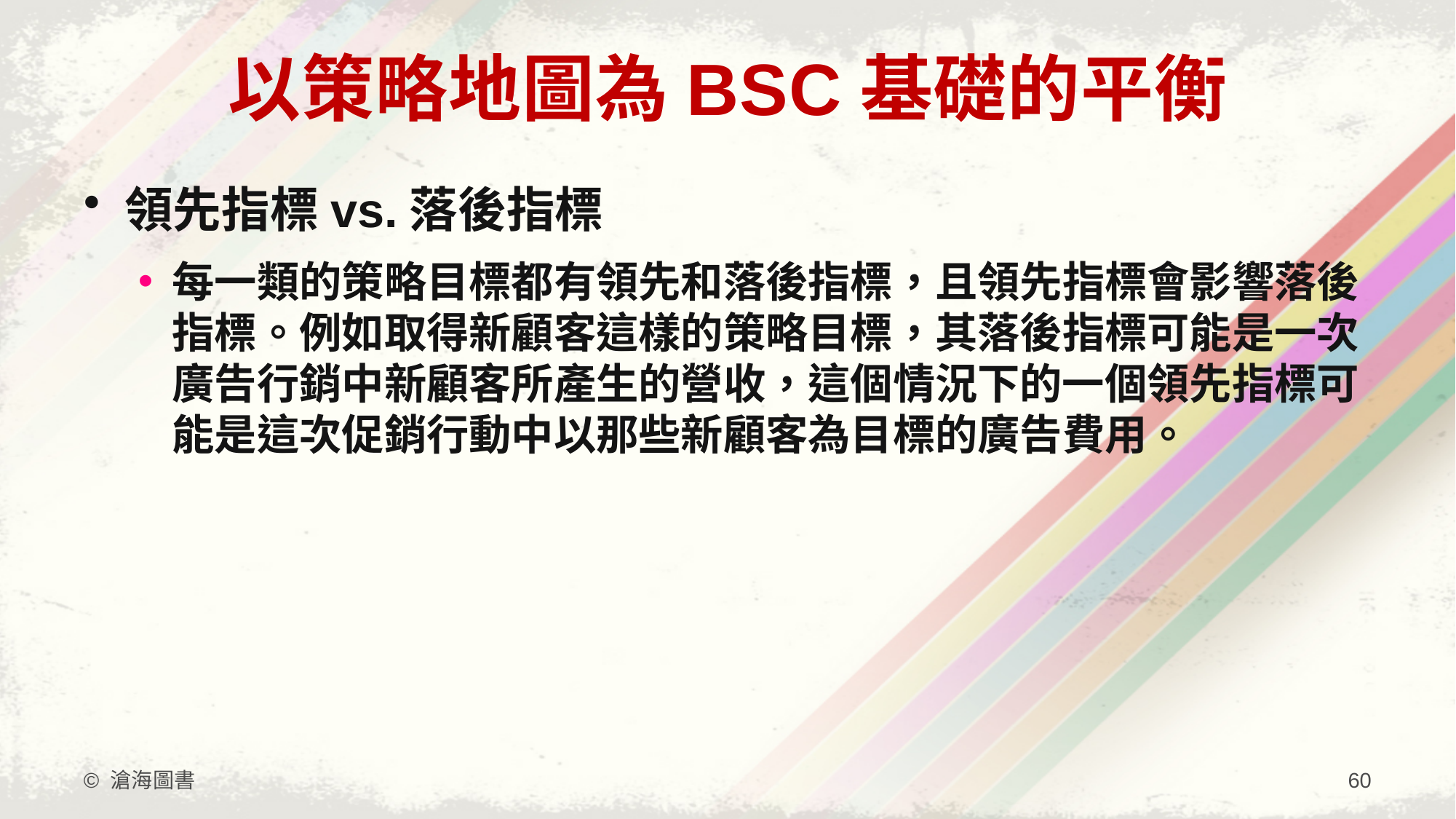

# 以策略地圖為BSC基礎的平衡
領先指標vs.落後指標
每一類的策略目標都有領先和落後指標，且領先指標會影響落後指標。例如取得新顧客這樣的策略目標，其落後指標可能是一次廣告行銷中新顧客所產生的營收，這個情況下的一個領先指標可能是這次促銷行動中以那些新顧客為目標的廣告費用。

© 滄海圖書
60